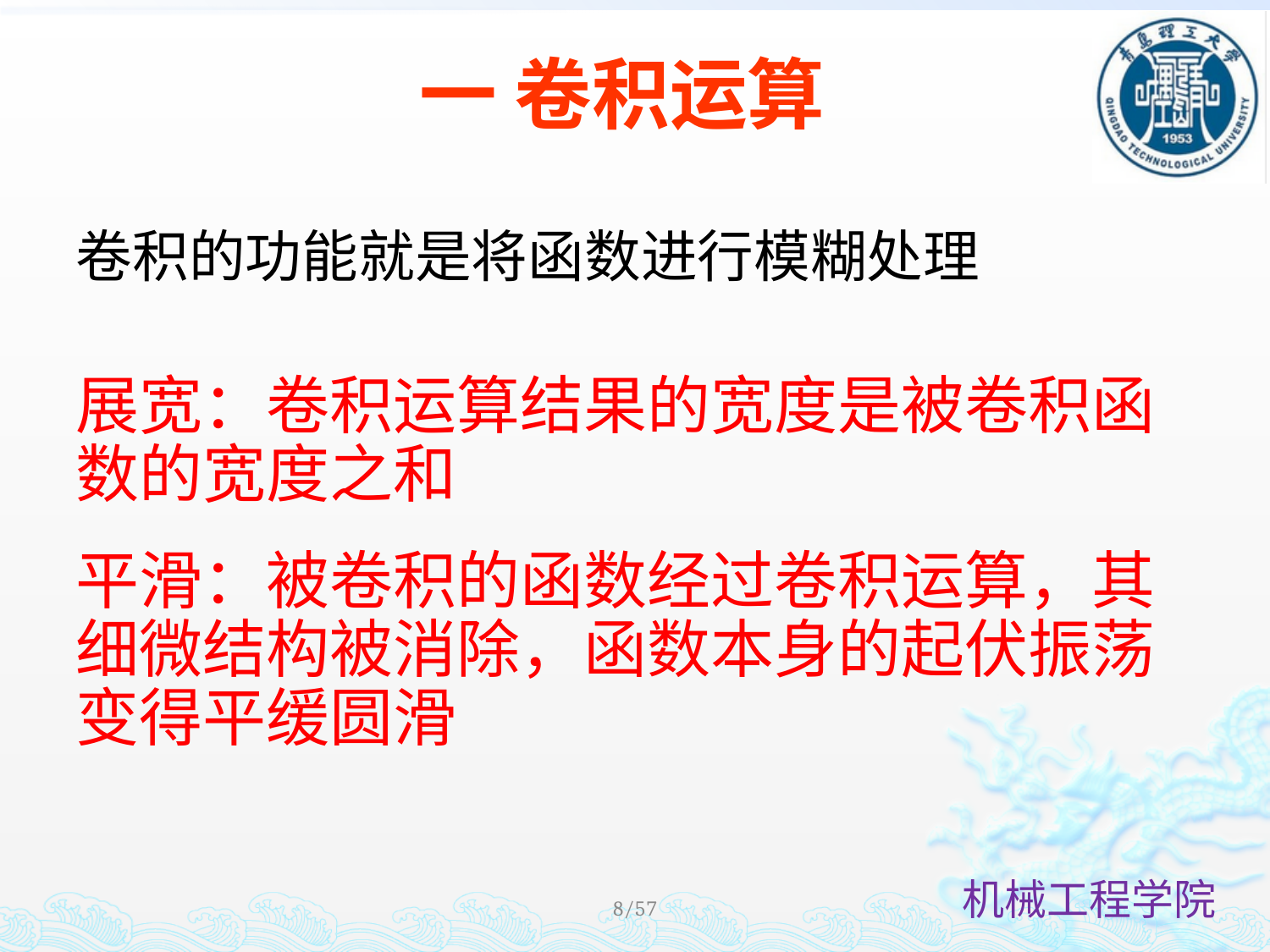

一 卷积运算
卷积的功能就是将函数进行模糊处理

展宽：卷积运算结果的宽度是被卷积函数的宽度之和
平滑：被卷积的函数经过卷积运算，其细微结构被消除，函数本身的起伏振荡变得平缓圆滑
8/57